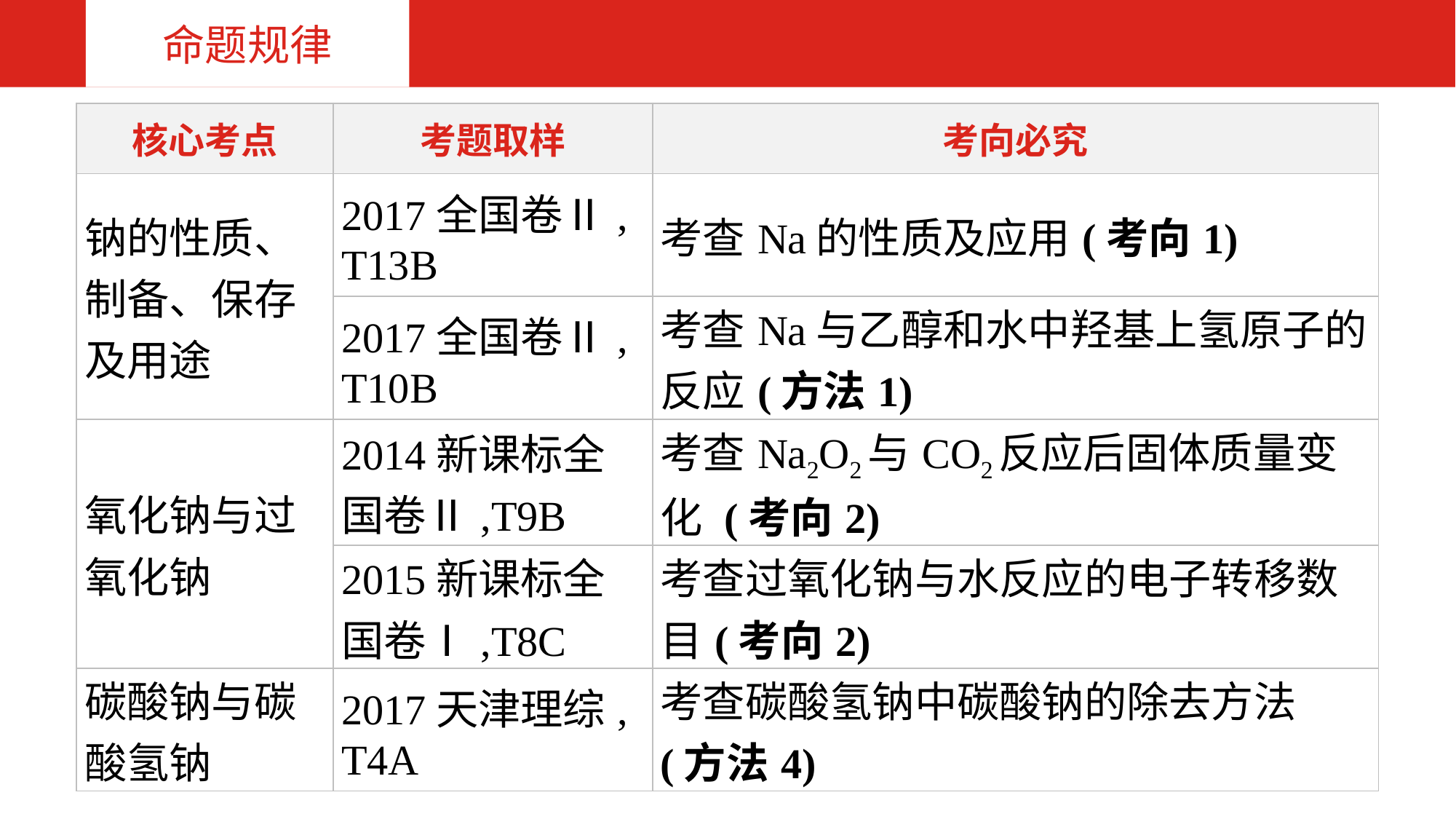

命题规律
| 核心考点 | 考题取样 | 考向必究 |
| --- | --- | --- |
| 钠的性质、制备、保存及用途 | 2017全国卷Ⅱ, T13B | 考查Na的性质及应用(考向1) |
|  | 2017全国卷Ⅱ, T10B | 考查Na与乙醇和水中羟基上氢原子的反应(方法1) |
| 氧化钠与过氧化钠 | 2014新课标全国卷Ⅱ,T9B | 考查Na2O2与CO2反应后固体质量变化 (考向2) |
|  | 2015新课标全国卷Ⅰ,T8C | 考查过氧化钠与水反应的电子转移数目(考向2) |
| 碳酸钠与碳酸氢钠 | 2017天津理综, T4A | 考查碳酸氢钠中碳酸钠的除去方法(方法4) |